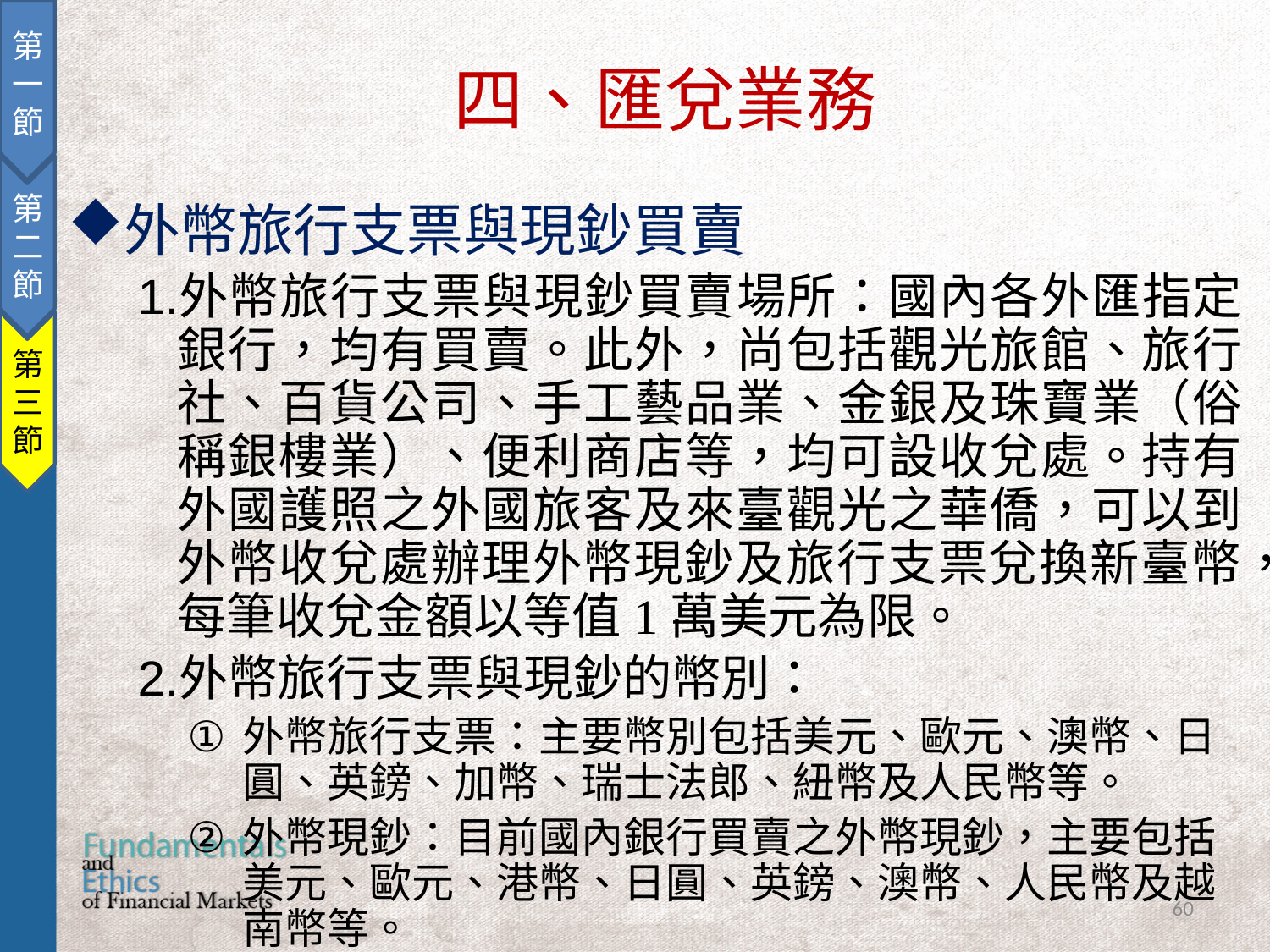

第一節
第二節
第三節
四、匯兌業務
外幣旅行支票與現鈔買賣
外幣旅行支票與現鈔買賣場所：國內各外匯指定銀行，均有買賣。此外，尚包括觀光旅館、旅行社、百貨公司、手工藝品業、金銀及珠寶業（俗稱銀樓業）、便利商店等，均可設收兌處。持有外國護照之外國旅客及來臺觀光之華僑，可以到外幣收兌處辦理外幣現鈔及旅行支票兌換新臺幣，每筆收兌金額以等值1萬美元為限。
外幣旅行支票與現鈔的幣別：
外幣旅行支票：主要幣別包括美元、歐元、澳幣、日圓、英鎊、加幣、瑞士法郎、紐幣及人民幣等。
外幣現鈔：目前國內銀行買賣之外幣現鈔，主要包括美元、歐元、港幣、日圓、英鎊、澳幣、人民幣及越南幣等。
60